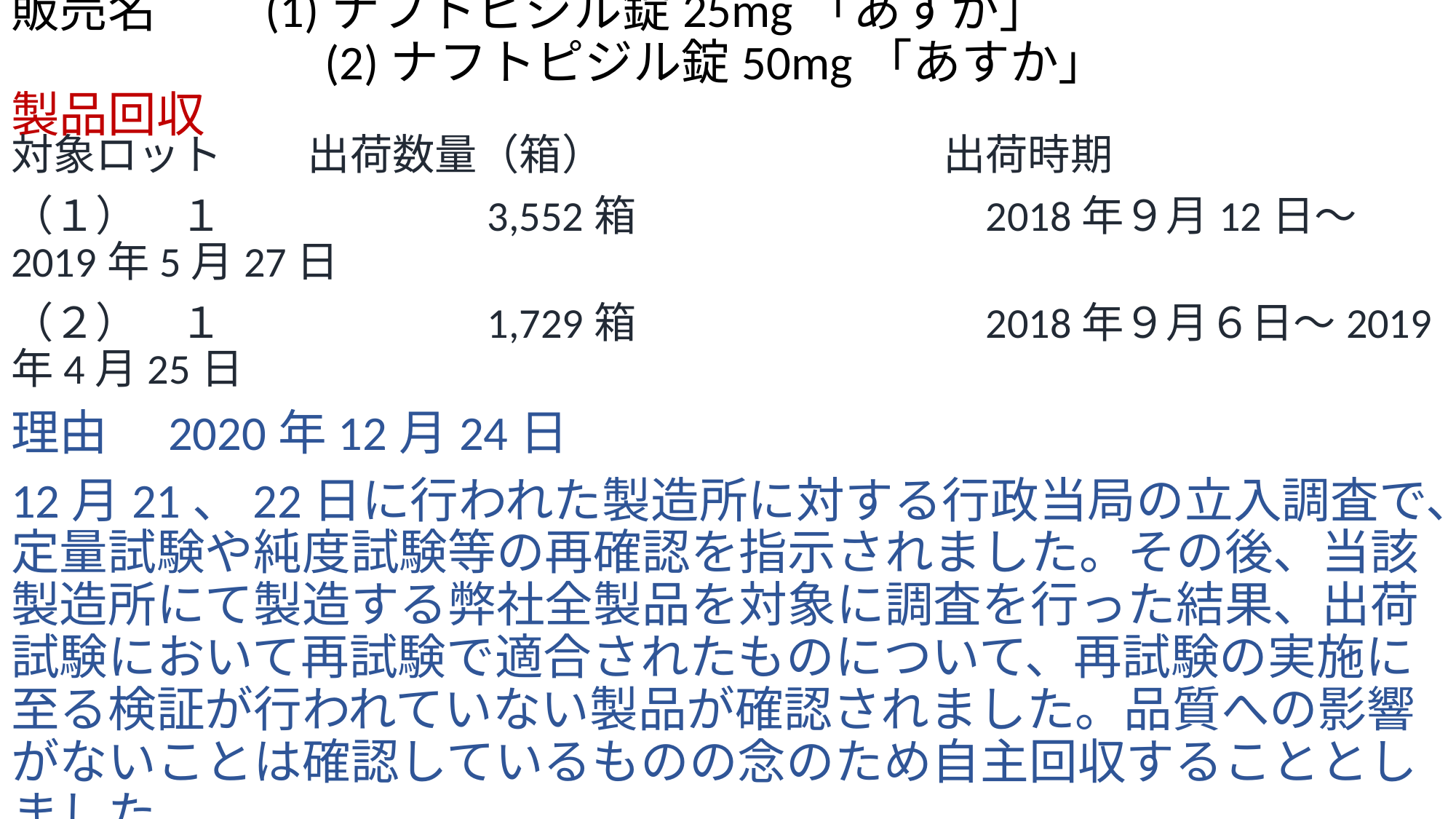

# 販売名　　(1)ナフトピジル錠25mg「あすか」 　　　　　　 (2)ナフトピジル錠50mg「あすか」　　　　　　製品回収
対象ロット　　出荷数量（箱）　　　　　　　　出荷時期
（１）　１　　　　　　3,552箱　　　　　　　　2018年９月12日～2019年5月27日
（２）　１　　　　　　1,729箱　　　　　　　　2018年９月６日～2019年4月25日
理由　2020年12月24日
12月21、22日に行われた製造所に対する行政当局の立入調査で、定量試験や純度試験等の再確認を指示されました。その後、当該製造所にて製造する弊社全製品を対象に調査を行った結果、出荷試験において再試験で適合されたものについて、再試験の実施に至る検証が行われていない製品が確認されました。品質への影響がないことは確認しているものの念のため自主回収することとしました。
⇒再試験が行われていなくて回収？　指示は強制力あったのでしょうか？　文書での指示だったのでしょうか？